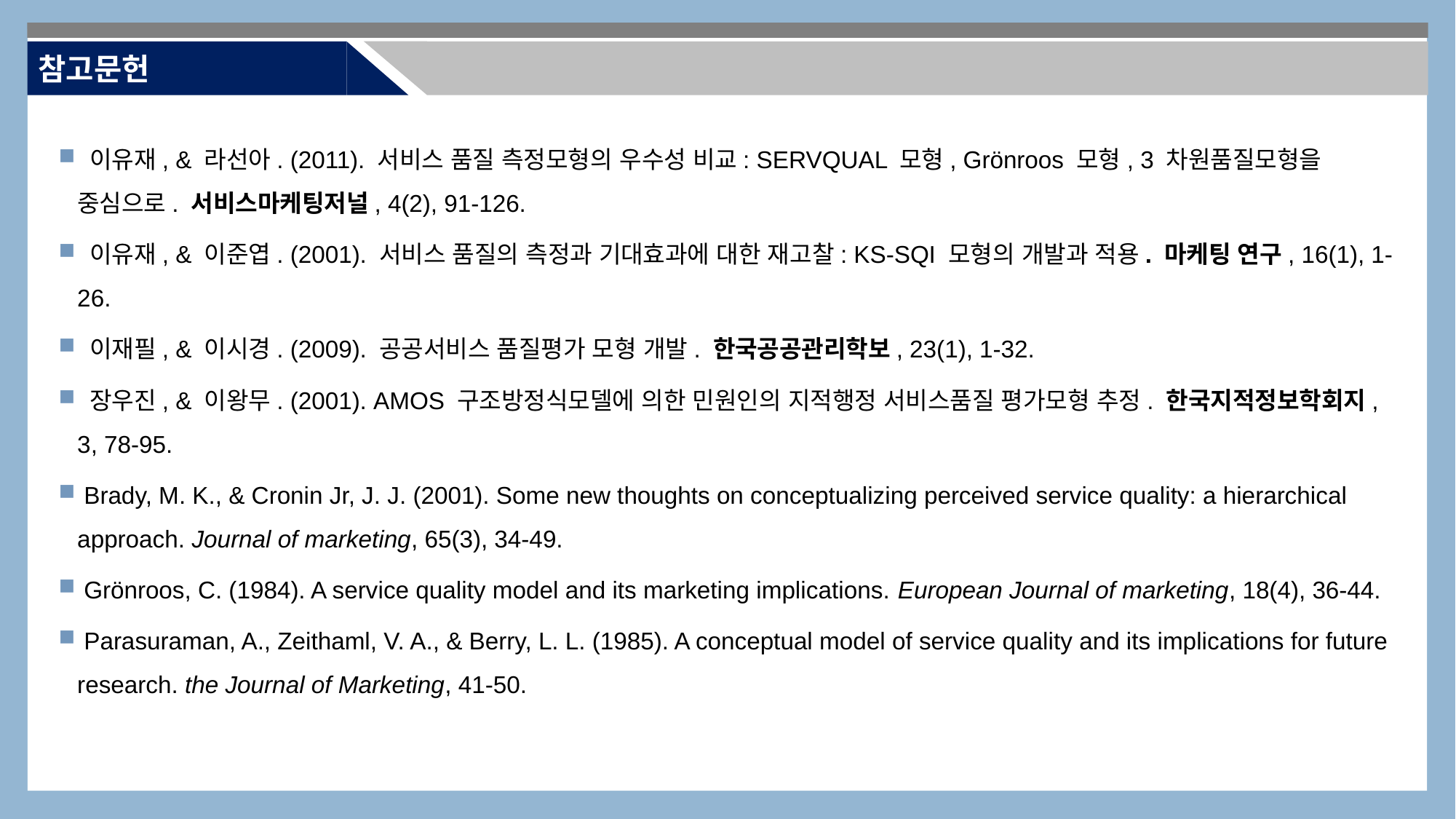

참고문헌
 이유재, & 라선아. (2011). 서비스 품질 측정모형의 우수성 비교: SERVQUAL 모형, Grönroos 모형, 3 차원품질모형을 중심으로. 서비스마케팅저널, 4(2), 91-126.
 이유재, & 이준엽. (2001). 서비스 품질의 측정과 기대효과에 대한 재고찰: KS-SQI 모형의 개발과 적용. 마케팅 연구, 16(1), 1-26.
 이재필, & 이시경. (2009). 공공서비스 품질평가 모형 개발. 한국공공관리학보, 23(1), 1-32.
 장우진, & 이왕무. (2001). AMOS 구조방정식모델에 의한 민원인의 지적행정 서비스품질 평가모형 추정. 한국지적정보학회지, 3, 78-95.
 Brady, M. K., & Cronin Jr, J. J. (2001). Some new thoughts on conceptualizing perceived service quality: a hierarchical approach. Journal of marketing, 65(3), 34-49.
 Grönroos, C. (1984). A service quality model and its marketing implications. European Journal of marketing, 18(4), 36-44.
 Parasuraman, A., Zeithaml, V. A., & Berry, L. L. (1985). A conceptual model of service quality and its implications for future research. the Journal of Marketing, 41-50.